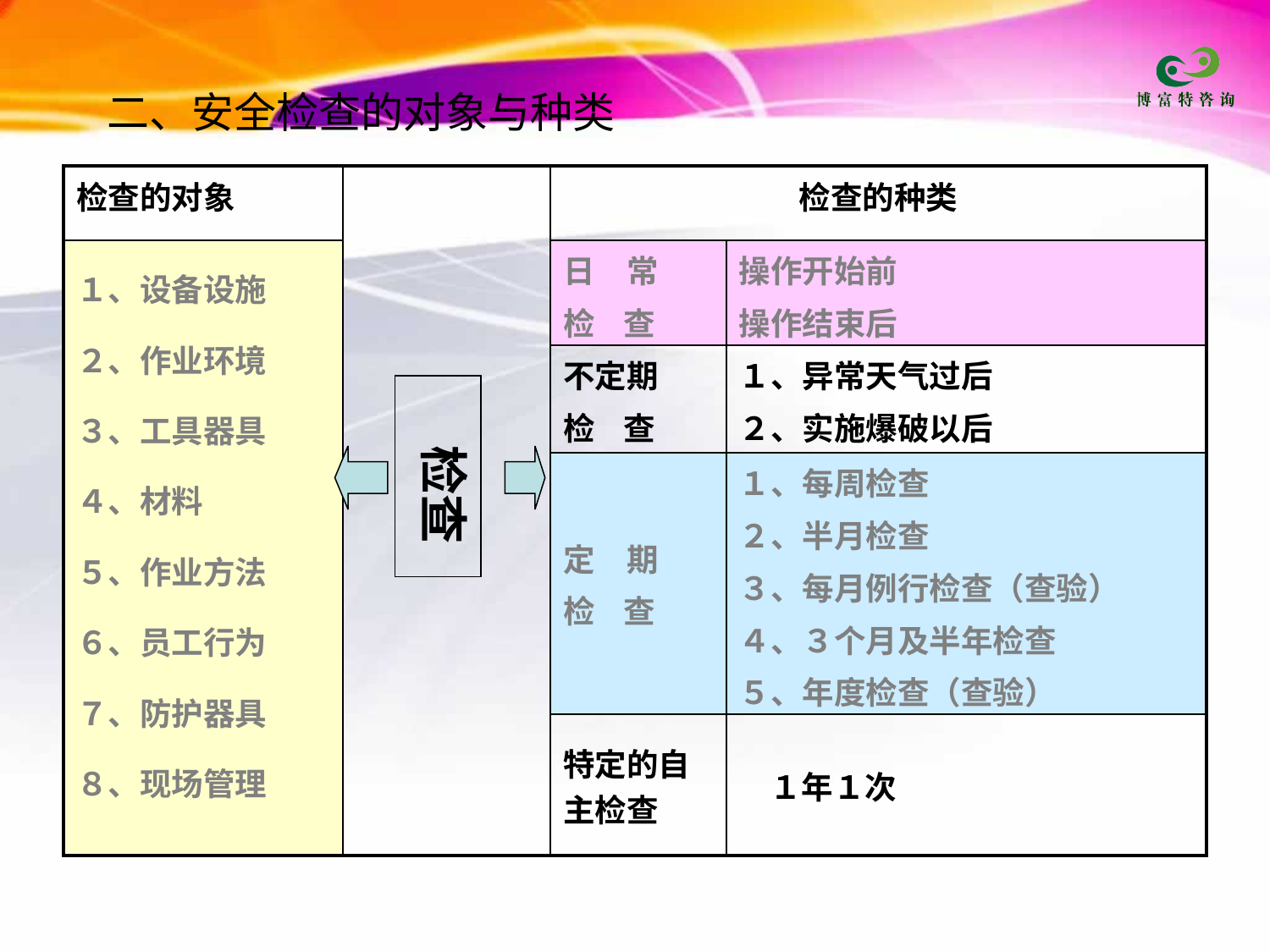

二、安全检查的对象与种类
| 检查的对象 |  | 检查的种类 |  |
| --- | --- | --- | --- |
| １、设备设施 ２、作业环境 ３、工具器具 ４、材料 ５、作业方法 ６、员工行为 ７、防护器具 ８、现场管理 |  | 日　常 检 查 | 操作开始前 操作结束后 |
|  |  | 不定期 检 查 | １、异常天气过后 ２、实施爆破以后 |
|  |  | 定　期 检 查 | １、每周检查 ２、半月检查 ３、每月例行检查（查验） ４、３个月及半年检查 ５、年度检查（查验） |
|  |  | 特定的自主检查 | １年１次 |
    检查